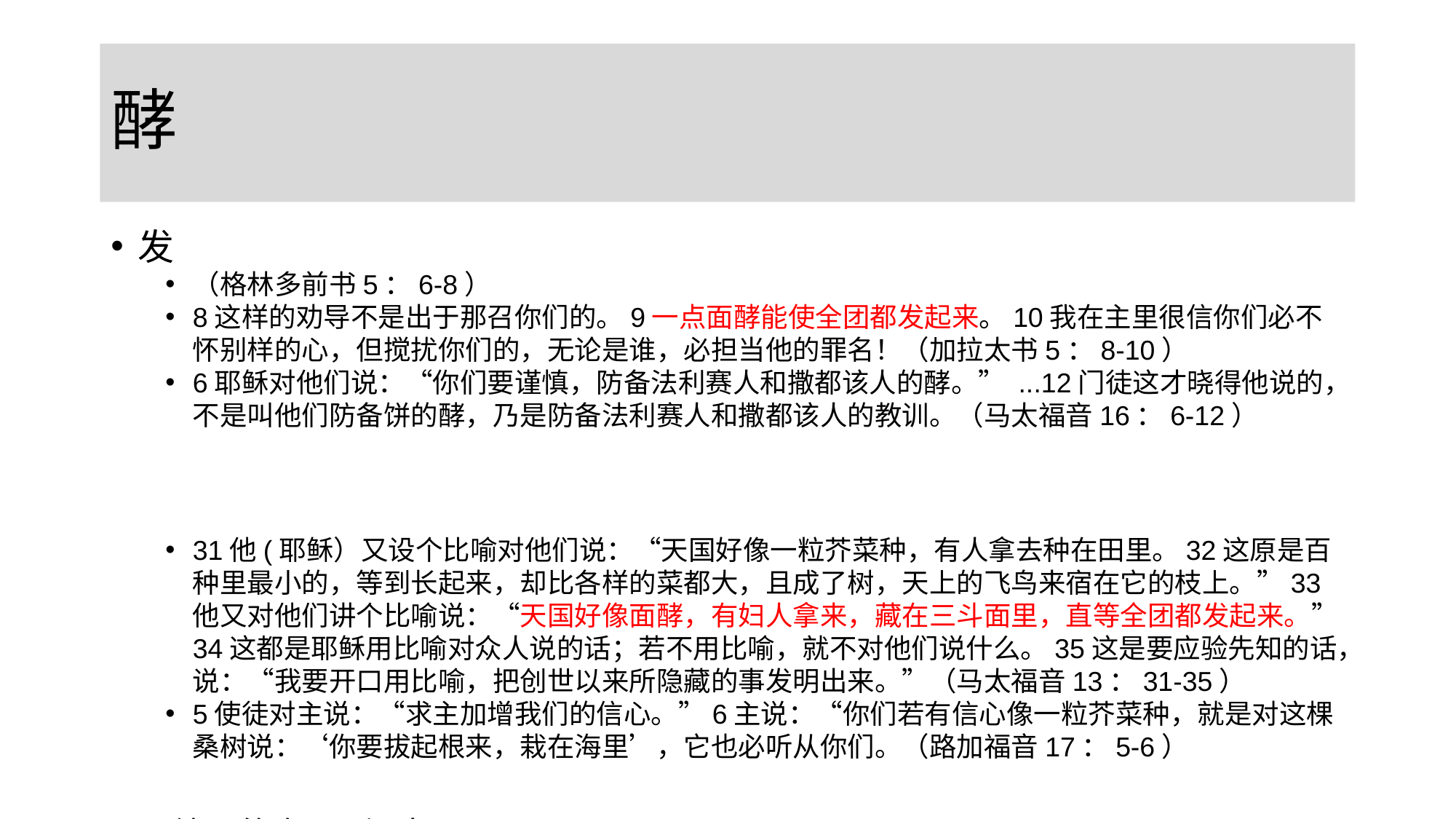

# 酵
发
（格林多前书5：6-8）
8这样的劝导不是出于那召你们的。9一点面酵能使全团都发起来。10我在主里很信你们必不怀别样的心，但搅扰你们的，无论是谁，必担当他的罪名！（加拉太书5：8-10）
6耶稣对他们说：“你们要谨慎，防备法利赛人和撒都该人的酵。” ...12门徒这才晓得他说的，不是叫他们防备饼的酵，乃是防备法利赛人和撒都该人的教训。（马太福音16：6-12）

31他(耶稣）又设个比喻对他们说：“天国好像一粒芥菜种，有人拿去种在田里。32这原是百种里最小的，等到长起来，却比各样的菜都大，且成了树，天上的飞鸟来宿在它的枝上。”33他又对他们讲个比喻说：“天国好像面酵，有妇人拿来，藏在三斗面里，直等全团都发起来。”34这都是耶稣用比喻对众人说的话；若不用比喻，就不对他们说什么。35这是要应验先知的话，说：“我要开口用比喻，把创世以来所隐藏的事发明出来。”（马太福音13：31-35）
5使徒对主说：“求主加增我们的信心。”6主说：“你们若有信心像一粒芥菜种，就是对这棵桑树说：‘你要拔起根来，栽在海里’，它也必听从你们。（路加福音17：5-6）

不纯正的真理/福音